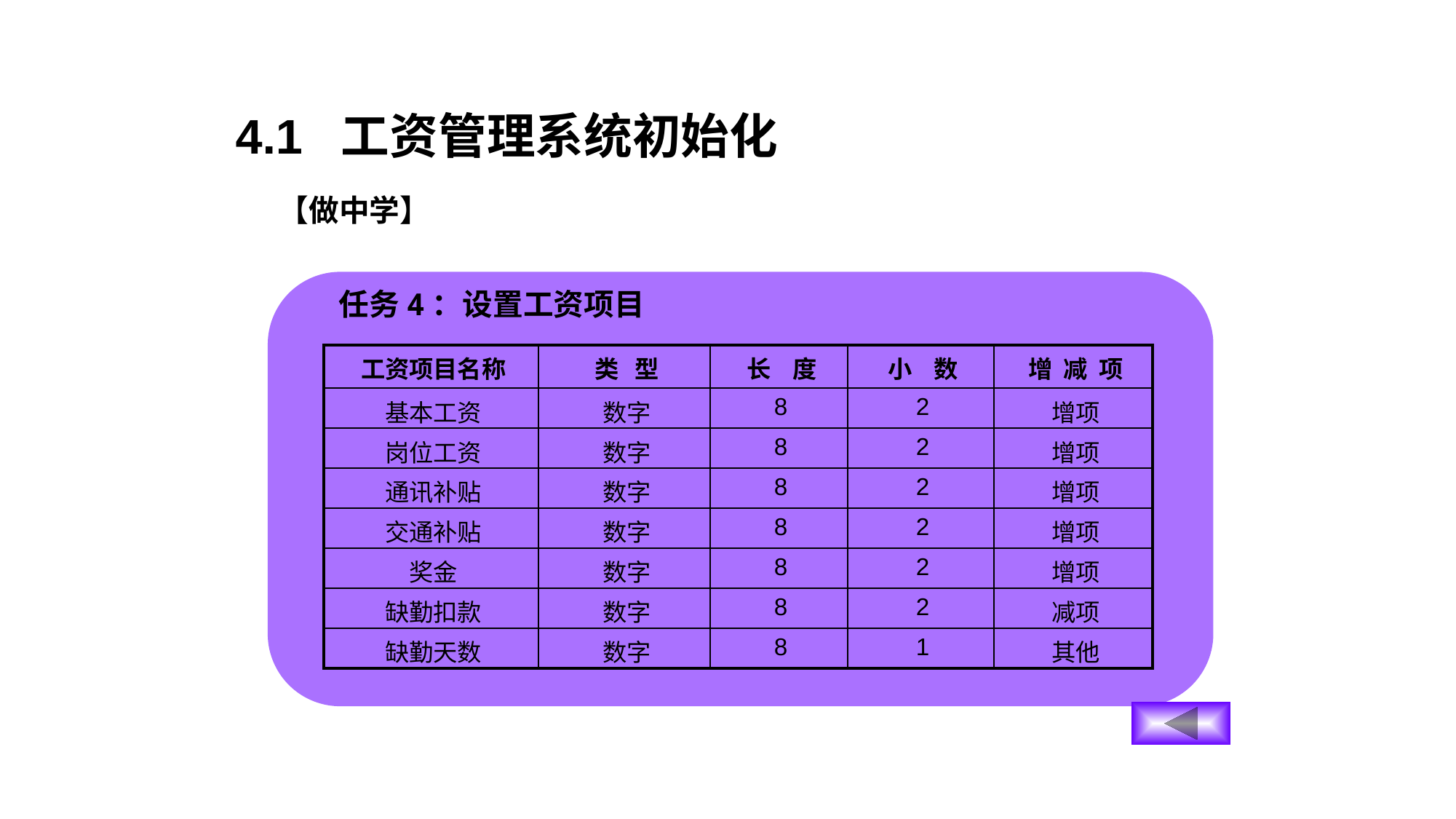

4.1  工资管理系统初始化
【做中学】

任务4：设置工资项目
| 工资项目名称 | 类 型 | 长 度 | 小 数 | 增 减 项 |
| --- | --- | --- | --- | --- |
| 基本工资 | 数字 | 8 | 2 | 增项 |
| 岗位工资 | 数字 | 8 | 2 | 增项 |
| 通讯补贴 | 数字 | 8 | 2 | 增项 |
| 交通补贴 | 数字 | 8 | 2 | 增项 |
| 奖金 | 数字 | 8 | 2 | 增项 |
| 缺勤扣款 | 数字 | 8 | 2 | 减项 |
| 缺勤天数 | 数字 | 8 | 1 | 其他 |